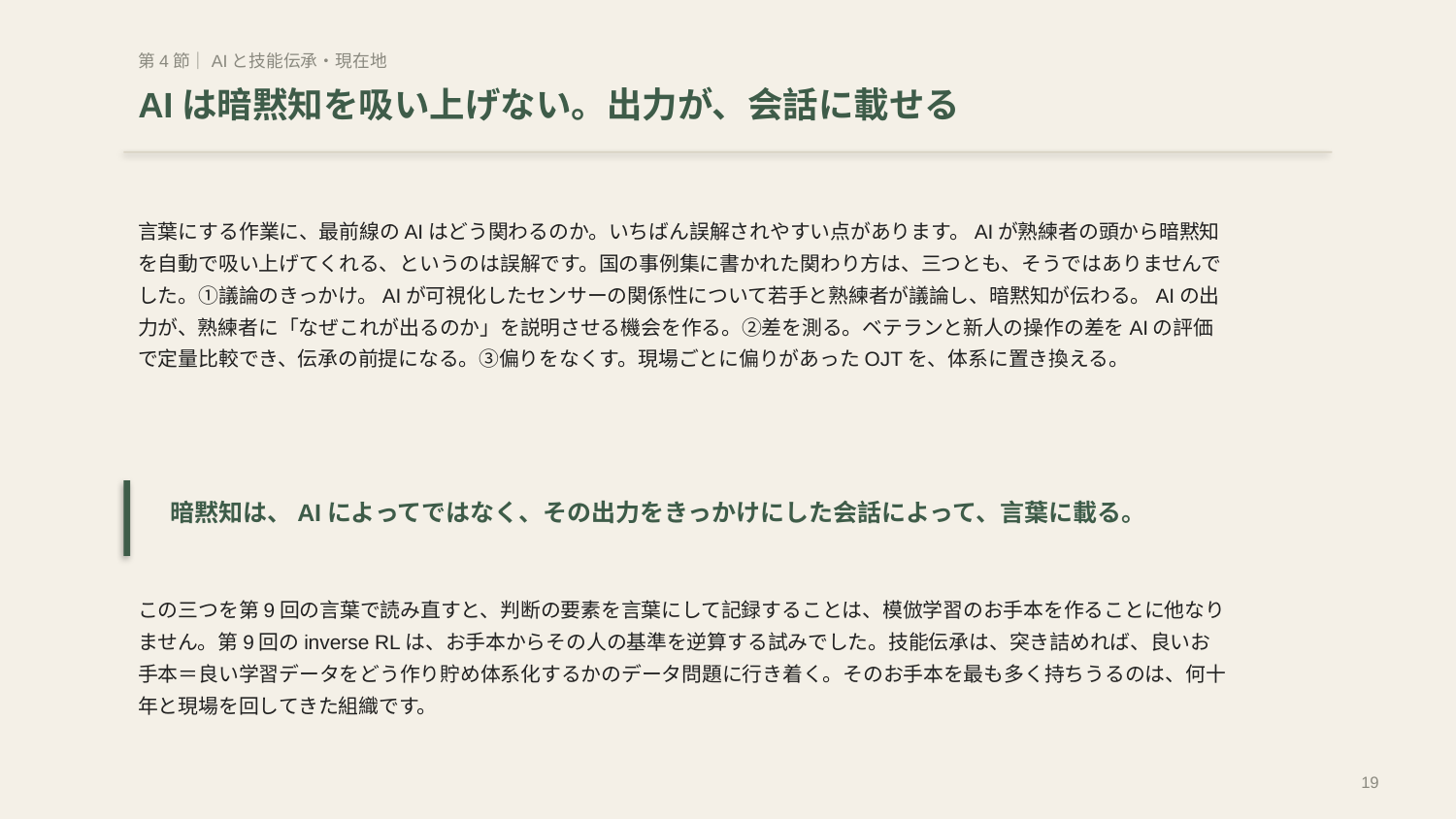

第4節｜AIと技能伝承・現在地
AIは暗黙知を吸い上げない。出力が、会話に載せる

言葉にする作業に、最前線のAIはどう関わるのか。いちばん誤解されやすい点があります。AIが熟練者の頭から暗黙知を自動で吸い上げてくれる、というのは誤解です。国の事例集に書かれた関わり方は、三つとも、そうではありませんでした。①議論のきっかけ。AIが可視化したセンサーの関係性について若手と熟練者が議論し、暗黙知が伝わる。AIの出力が、熟練者に「なぜこれが出るのか」を説明させる機会を作る。②差を測る。ベテランと新人の操作の差をAIの評価で定量比較でき、伝承の前提になる。③偏りをなくす。現場ごとに偏りがあったOJTを、体系に置き換える。

暗黙知は、AIによってではなく、その出力をきっかけにした会話によって、言葉に載る。
この三つを第9回の言葉で読み直すと、判断の要素を言葉にして記録することは、模倣学習のお手本を作ることに他なりません。第9回のinverse RLは、お手本からその人の基準を逆算する試みでした。技能伝承は、突き詰めれば、良いお手本＝良い学習データをどう作り貯め体系化するかのデータ問題に行き着く。そのお手本を最も多く持ちうるのは、何十年と現場を回してきた組織です。
19